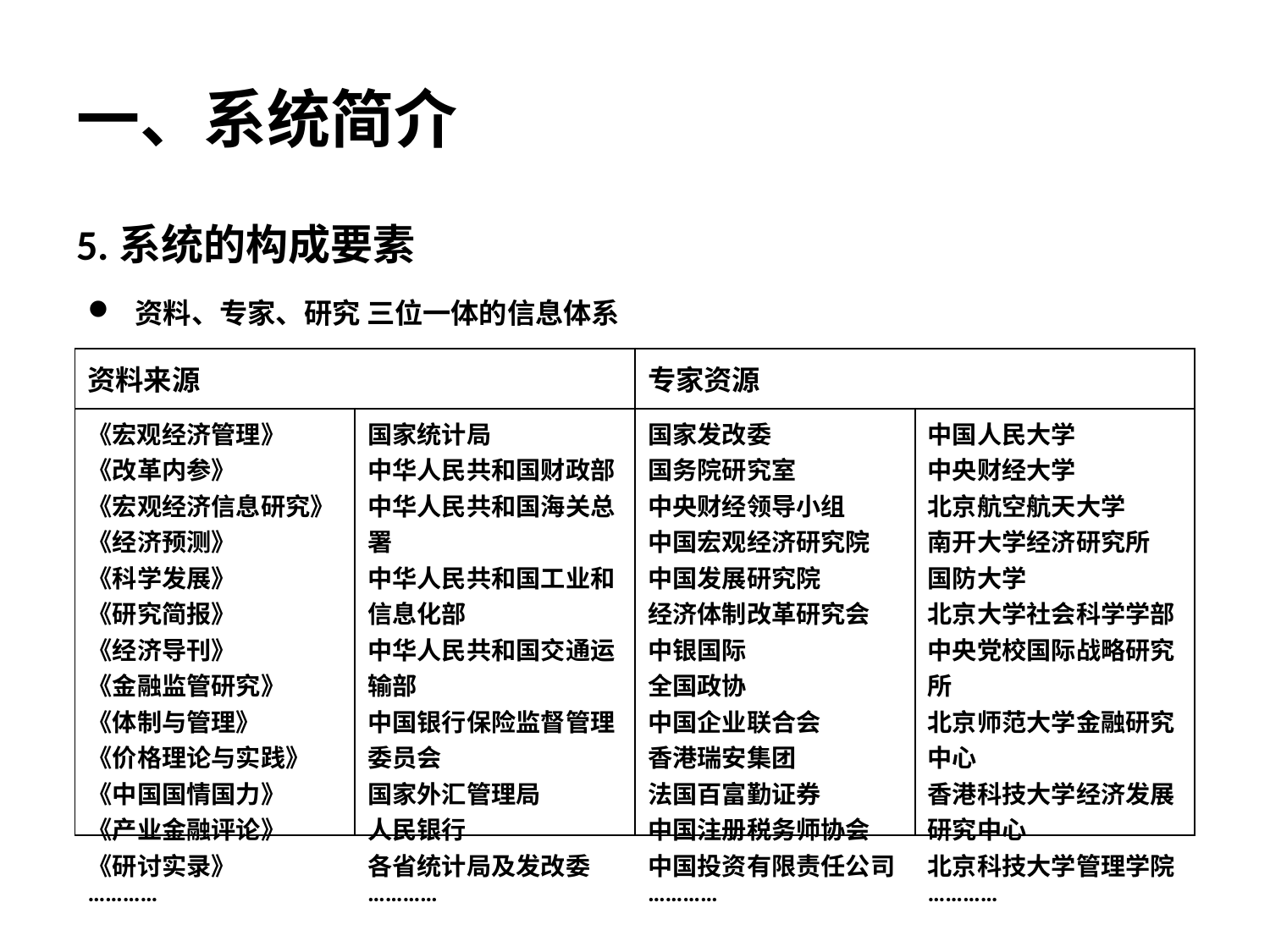

# 一、系统简介
5.系统的构成要素
资料、专家、研究 三位一体的信息体系
| 资料来源 |  | 专家资源 |  |
| --- | --- | --- | --- |
| 《宏观经济管理》 《改革内参》 《宏观经济信息研究》 《经济预测》 《科学发展》 《研究简报》 《经济导刊》 《金融监管研究》 《体制与管理》 《价格理论与实践》 《中国国情国力》 《产业金融评论》 《研讨实录》 ………… | 国家统计局 中华人民共和国财政部 中华人民共和国海关总署 中华人民共和国工业和信息化部 中华人民共和国交通运输部 中国银行保险监督管理委员会 国家外汇管理局 人民银行 各省统计局及发改委 ………… | 国家发改委 国务院研究室 中央财经领导小组 中国宏观经济研究院 中国发展研究院 经济体制改革研究会 中银国际 全国政协 中国企业联合会 香港瑞安集团 法国百富勤证券 中国注册税务师协会 中国投资有限责任公司 ………… | 中国人民大学 中央财经大学 北京航空航天大学 南开大学经济研究所 国防大学 北京大学社会科学学部 中央党校国际战略研究所 北京师范大学金融研究中心 香港科技大学经济发展研究中心 北京科技大学管理学院 ………… |